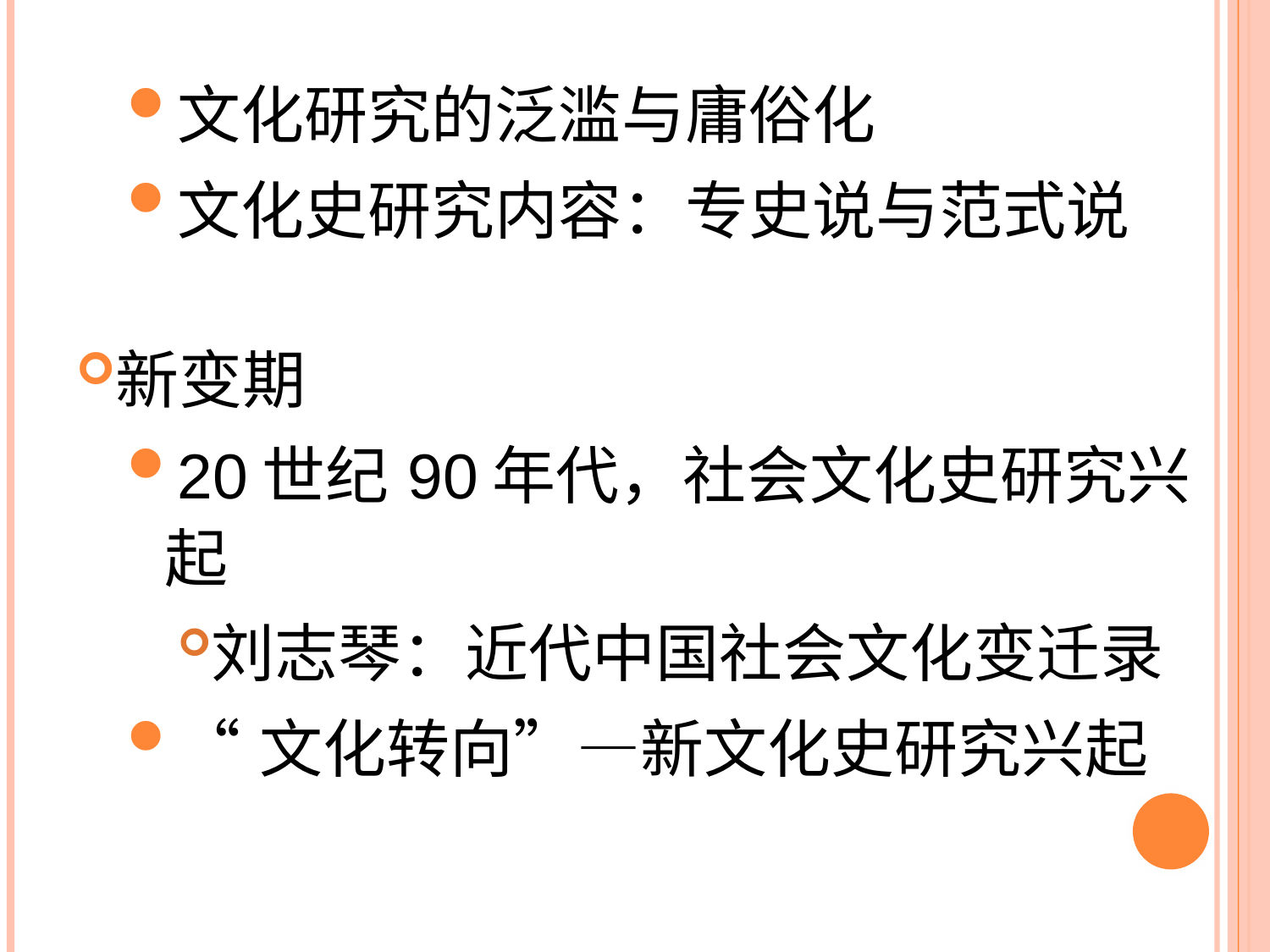

文化研究的泛滥与庸俗化
文化史研究内容：专史说与范式说

新变期
20世纪90年代，社会文化史研究兴起
刘志琴：近代中国社会文化变迁录
“文化转向”—新文化史研究兴起